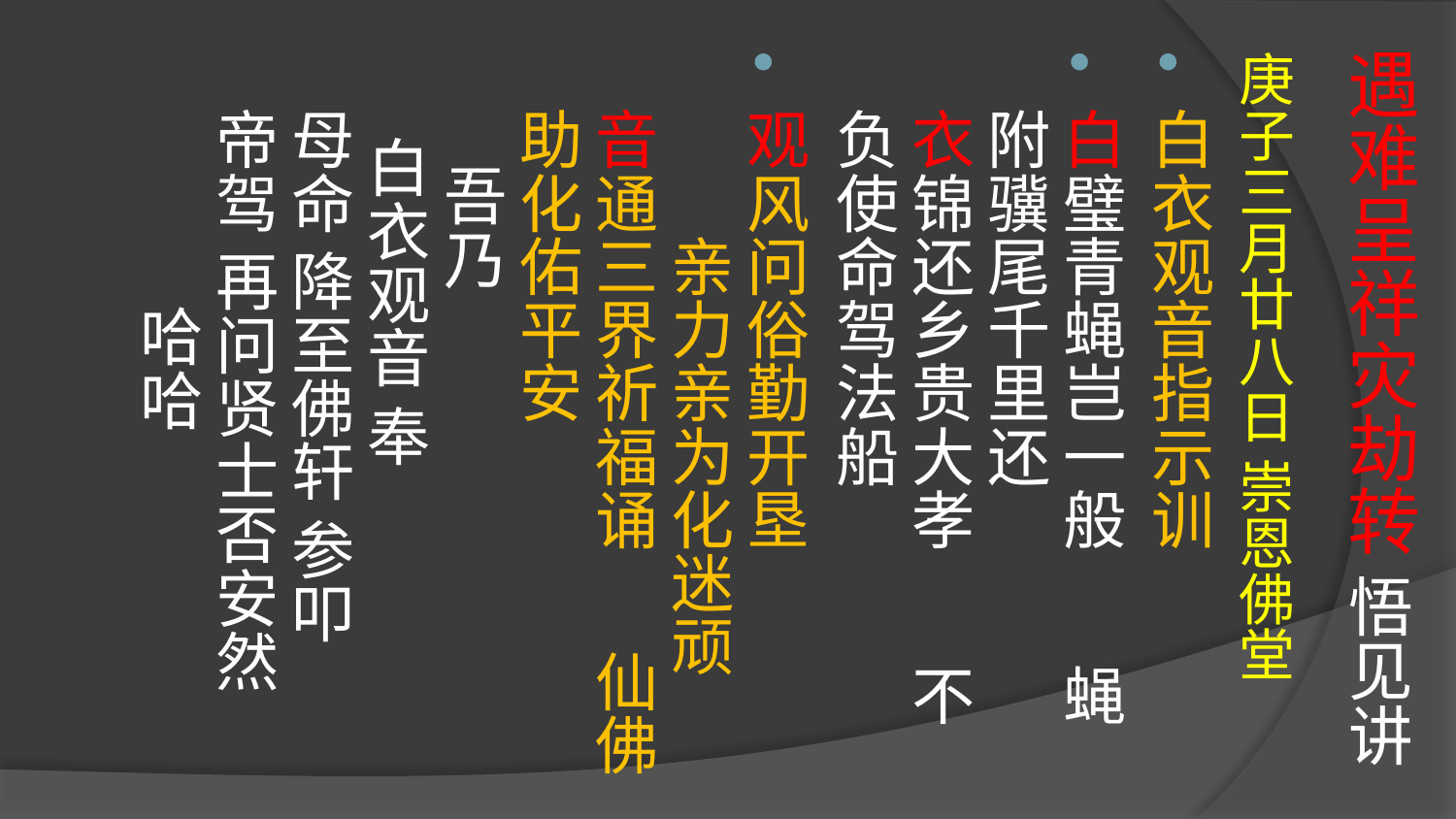

# 遇难呈祥灾劫转 悟见讲
庚子三月廿八日 崇恩佛堂
白衣观音指示训
白璧青蝇岂一般        蝇附骥尾千里还
衣锦还乡贵大孝        不负使命驾法船
观风问俗勤开垦                          亲力亲为化迷顽
音通三界祈福诵       仙佛助化佑平安
    吾乃
  白衣观音 奉
母命 降至佛轩 参叩
帝驾 再问贤士否安然
              哈哈